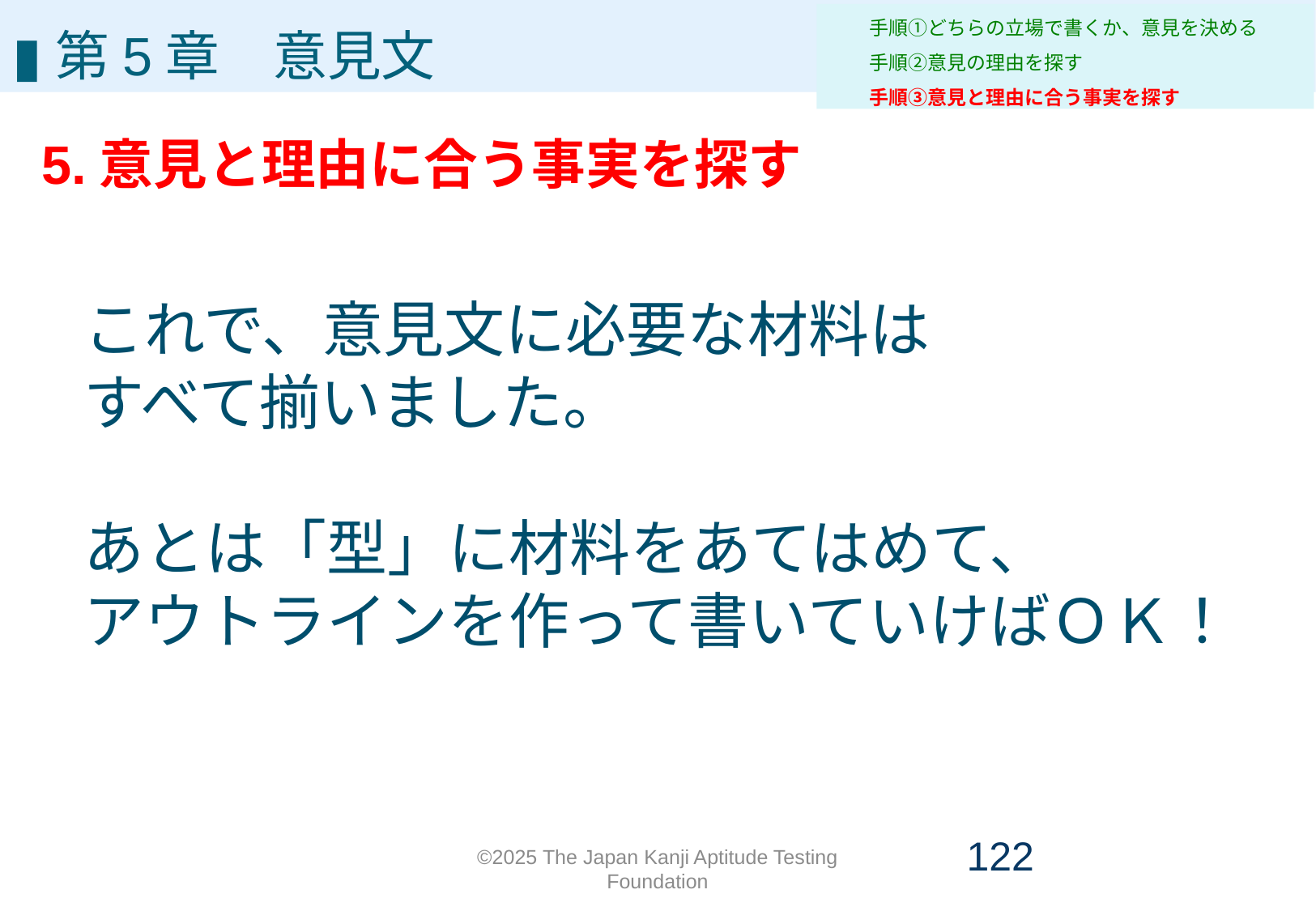

# 第5章
手順①どちらの立場で書くか、意見を決める
手順②意見の理由を探す
手順③意見と理由に合う事実を探す
▮第5章　意見文
5.意見と理由に合う事実を探す
これで、意見文に必要な材料は
すべて揃いました。

あとは「型」に材料をあてはめて、
アウトラインを作って書いていけばＯＫ！
©2025 The Japan Kanji Aptitude Testing Foundation
122